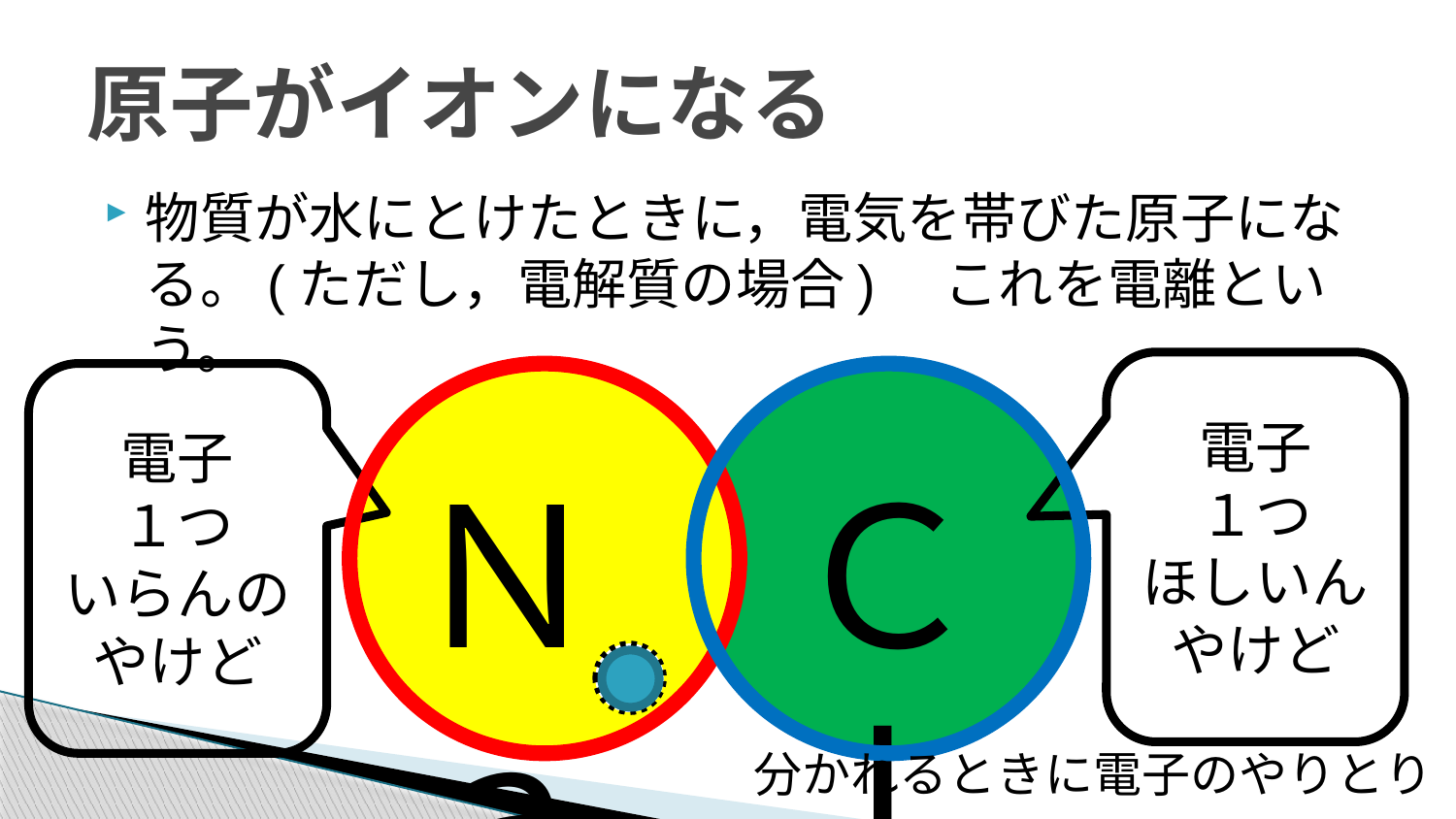

# 原子がイオンになる
物質が水にとけたときに，電気を帯びた原子になる。(ただし，電解質の場合)　これを電離という。
電子
１つ
ほしいん
やけど
電子
１つ
いらんの
やけど

Ｎａ

Ｃｌ

分かれるときに電子のやりとり